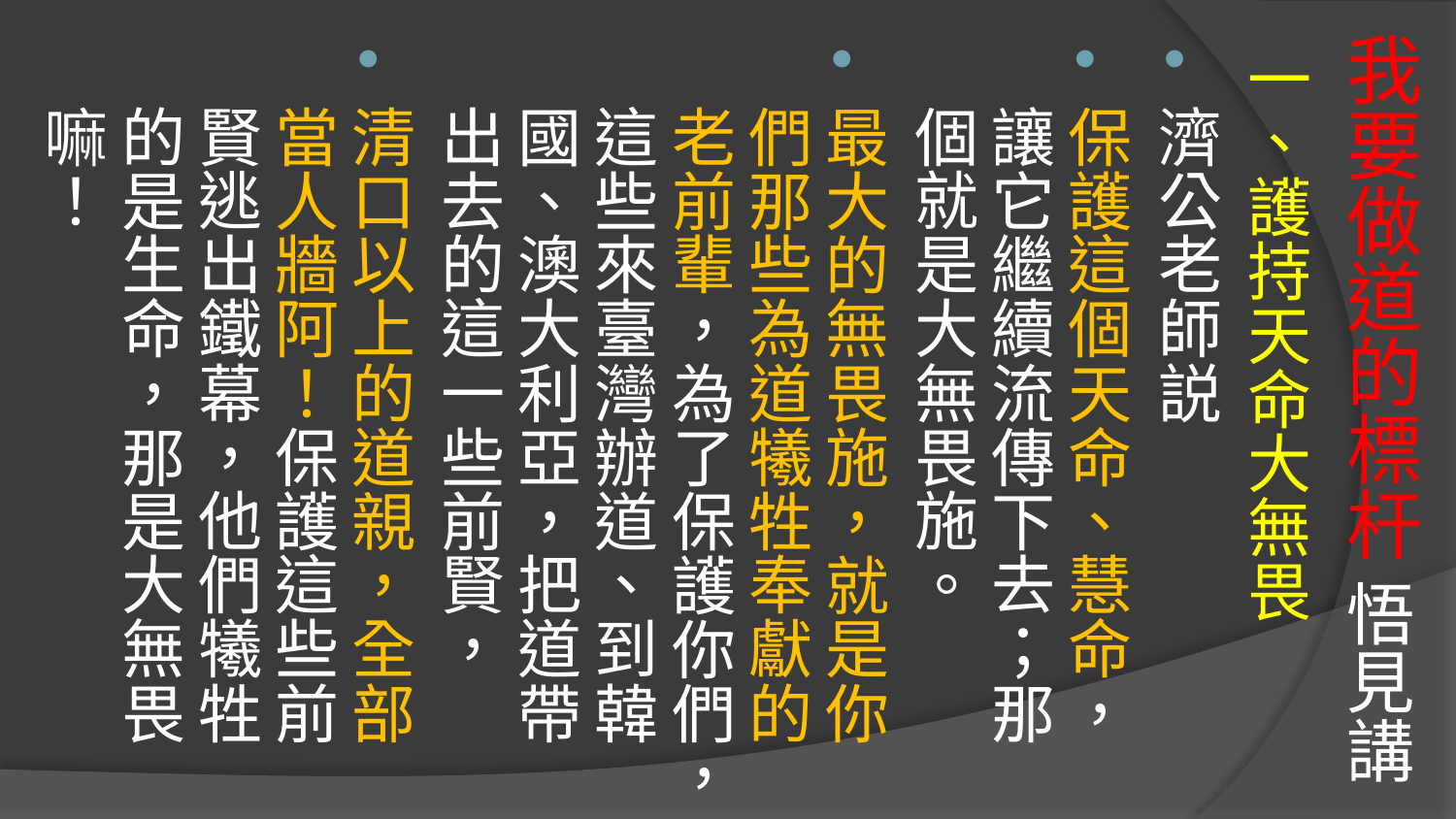

# 我要做道的標杆 悟見講
一、護持天命大無畏
濟公老師説
保護這個天命、慧命，讓它繼續流傳下去；那個就是大無畏施。
最大的無畏施，就是你們那些為道犧牲奉獻的老前輩，為了保護你們，這些來臺灣辦道、到韓國、澳大利亞，把道帶出去的這一些前賢，
清口以上的道親，全部當人牆阿！保護這些前賢逃出鐵幕，他們犧牲的是生命，那是大無畏嘛！